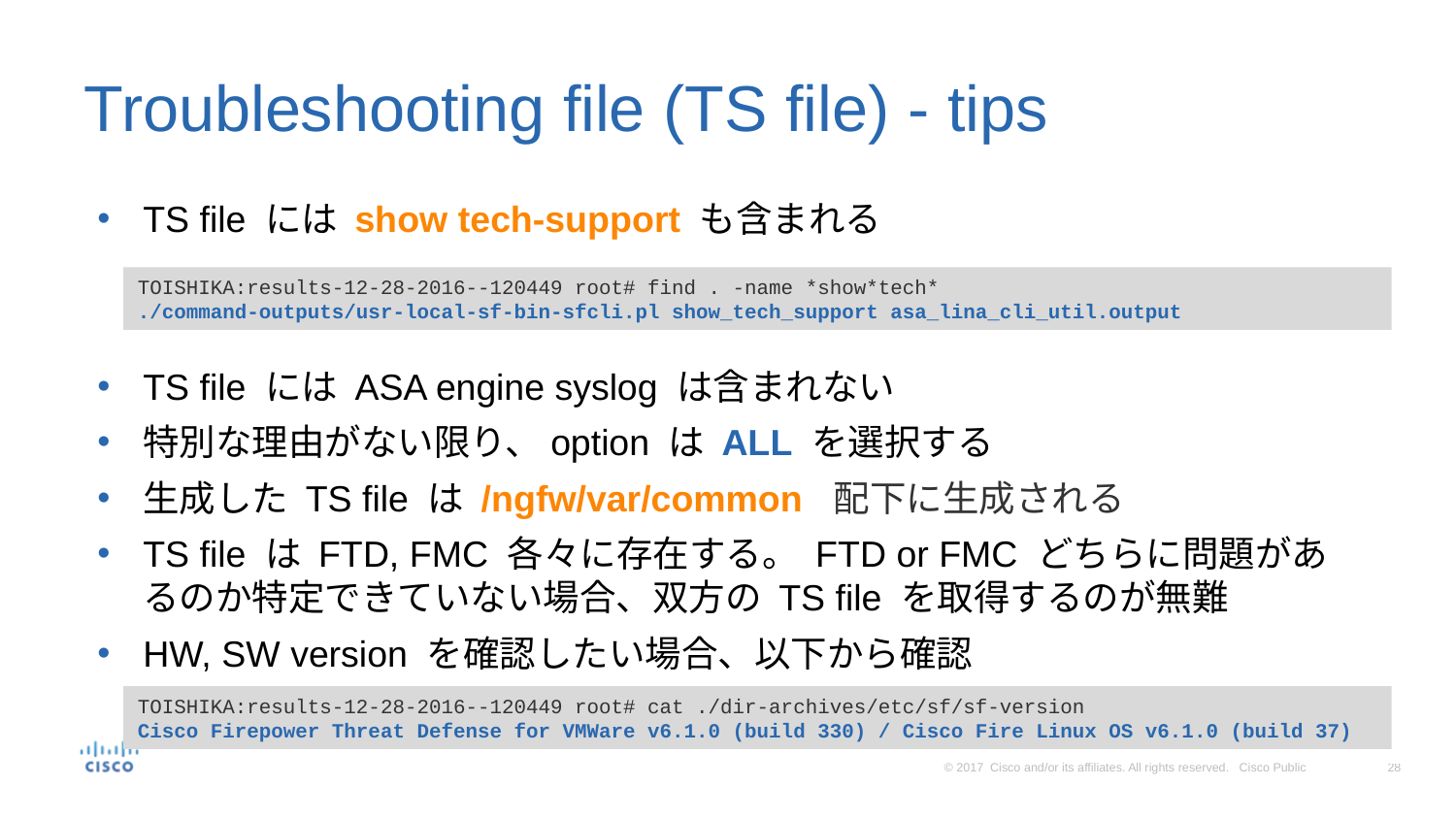

# Troubleshooting file (TS file) - tips
TS file には show tech-support も含まれる

TS file には ASA engine syslog は含まれない
特別な理由がない限り、option は ALL を選択する
生成した TS file は /ngfw/var/common 配下に生成される
TS file は FTD, FMC 各々に存在する。 FTD or FMC どちらに問題があるのか特定できていない場合、双方の TS file を取得するのが無難
HW, SW version を確認したい場合、以下から確認

TOISHIKA:results-12-28-2016--120449 root# find . -name *show*tech*
./command-outputs/usr-local-sf-bin-sfcli.pl show_tech_support asa_lina_cli_util.output
TOISHIKA:results-12-28-2016--120449 root# cat ./dir-archives/etc/sf/sf-version
Cisco Firepower Threat Defense for VMWare v6.1.0 (build 330) / Cisco Fire Linux OS v6.1.0 (build 37)